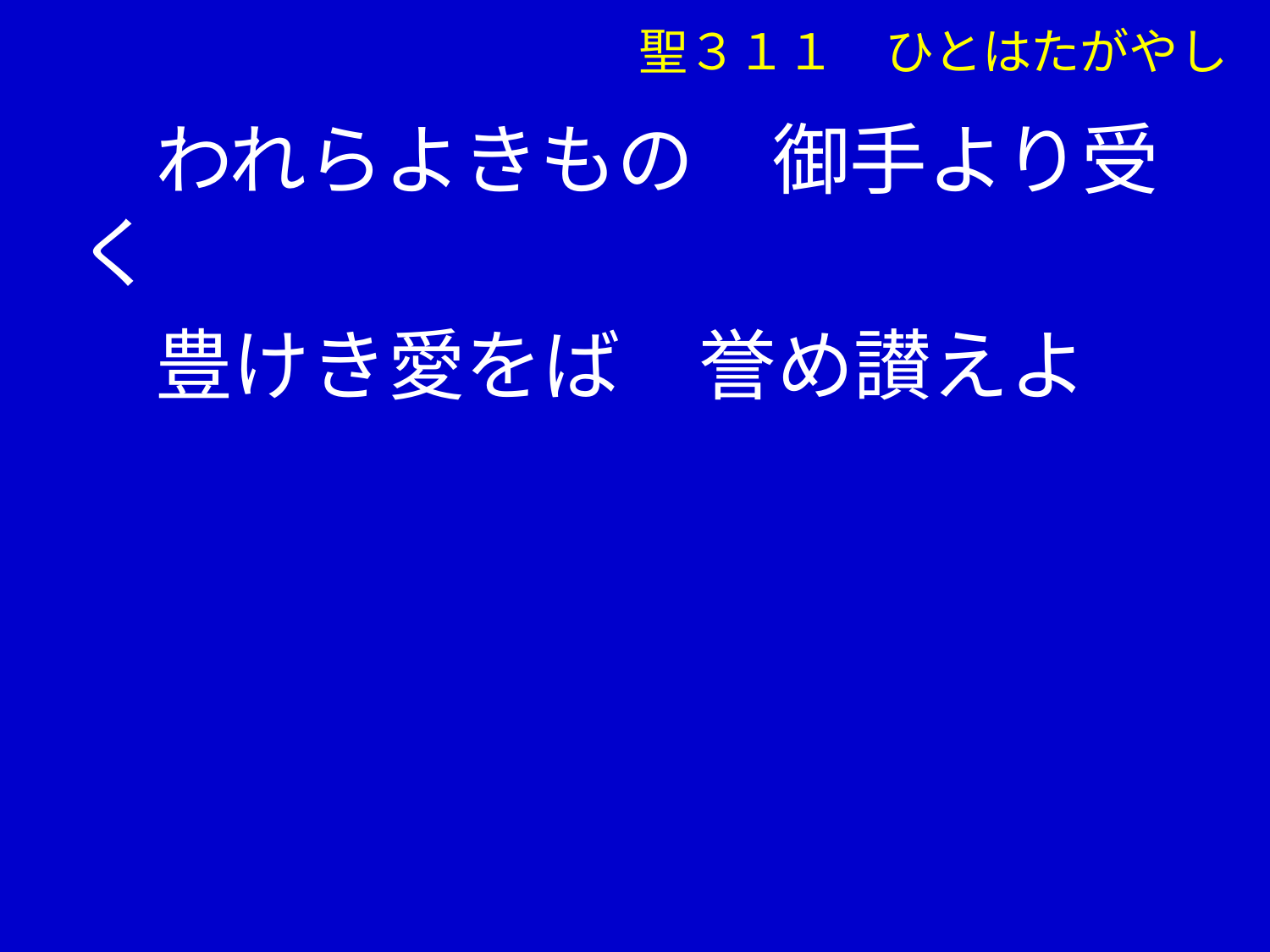

聖３１１　ひとはたがやし
　われらよきもの　御手より受く
　豊けき愛をば　誉め讃えよ